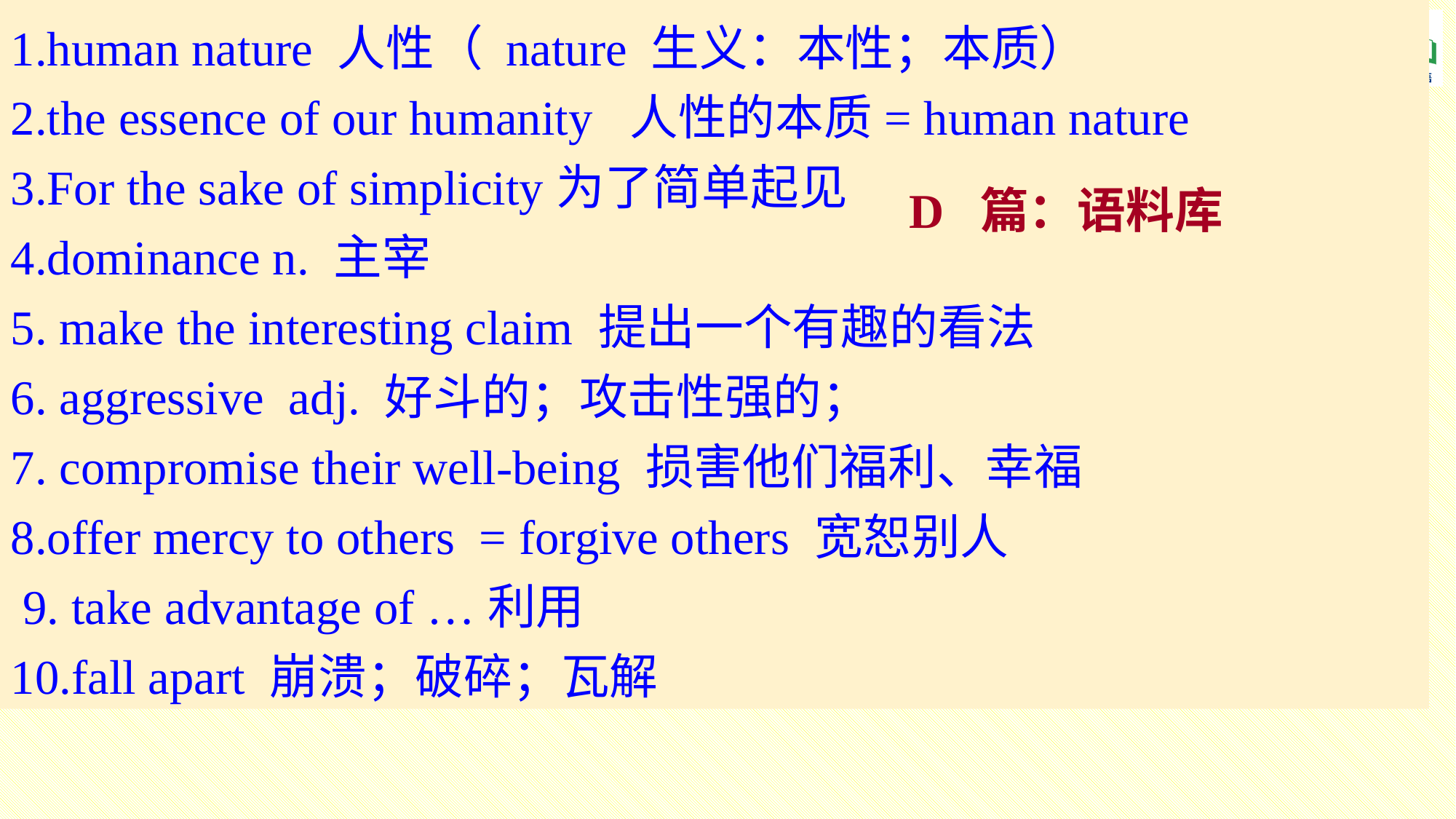

1.human nature 人性（ nature 生义：本性；本质）
2.the essence of our humanity  人性的本质= human nature
3.For the sake of simplicity为了简单起见
4.dominance n. 主宰
5. make the interesting claim 提出一个有趣的看法
6. aggressive  adj. 好斗的；攻击性强的；
7. compromise their well-being 损害他们福利、幸福
8.offer mercy to others  = forgive others 宽恕别人
 9. take advantage of …利用
10.fall apart 崩溃；破碎；瓦解
D  篇：语料库